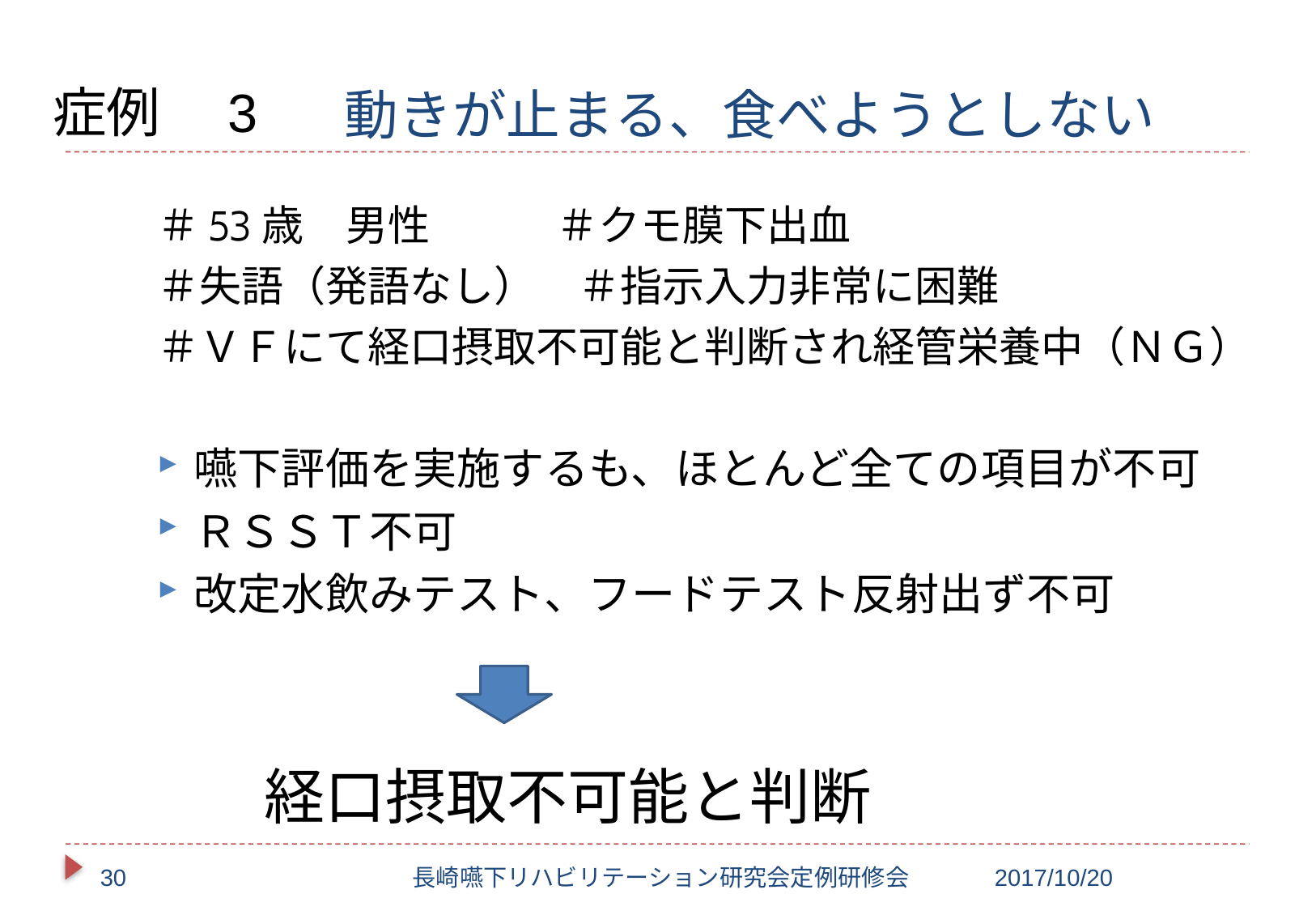

# 動きが止まる、食べようとしない
症例　3
＃53歳　男性　　　＃クモ膜下出血
＃失語（発語なし）　＃指示入力非常に困難
＃ＶＦにて経口摂取不可能と判断され経管栄養中（ＮＧ）

嚥下評価を実施するも、ほとんど全ての項目が不可
ＲＳＳＴ不可
改定水飲みテスト、フードテスト反射出ず不可

経口摂取不可能と判断
30
長崎嚥下リハビリテーション研究会定例研修会
2017/10/20